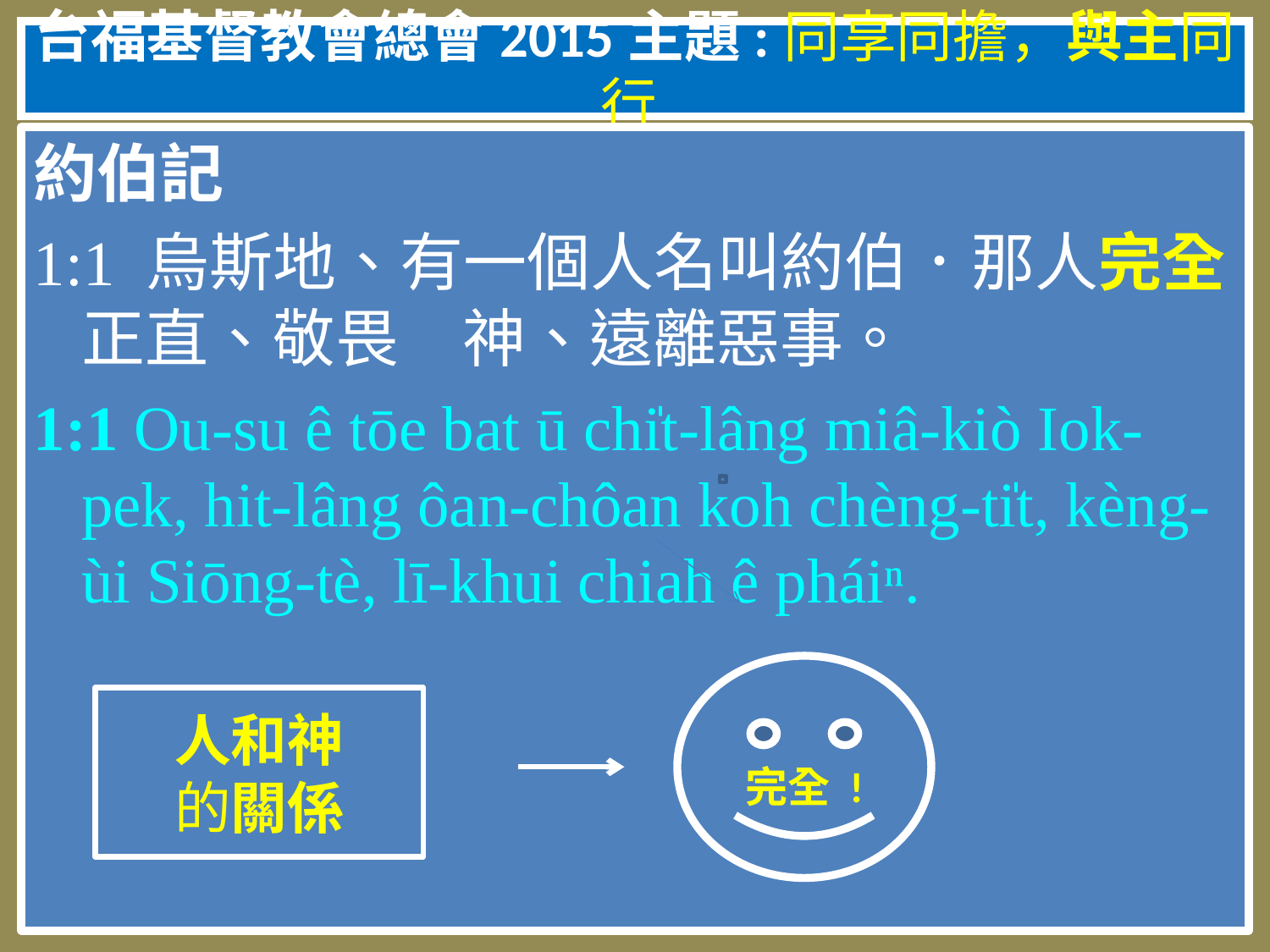

# 台福基督教會總會2015主題:同享同擔，與主同行
約伯記
1:1 烏斯地、有一個人名叫約伯．那人完全正直、敬畏　神、遠離惡事。
1:1 Ou-su ê tōe bat ū chi̍t-lâng miâ-kiò Iok-pek, hit-lâng ôan-chôan koh chèng-ti̍t, kèng-ùi Siōng-tè, lī-khui chiah ê pháiⁿ.

完全 !

人和神
的關係